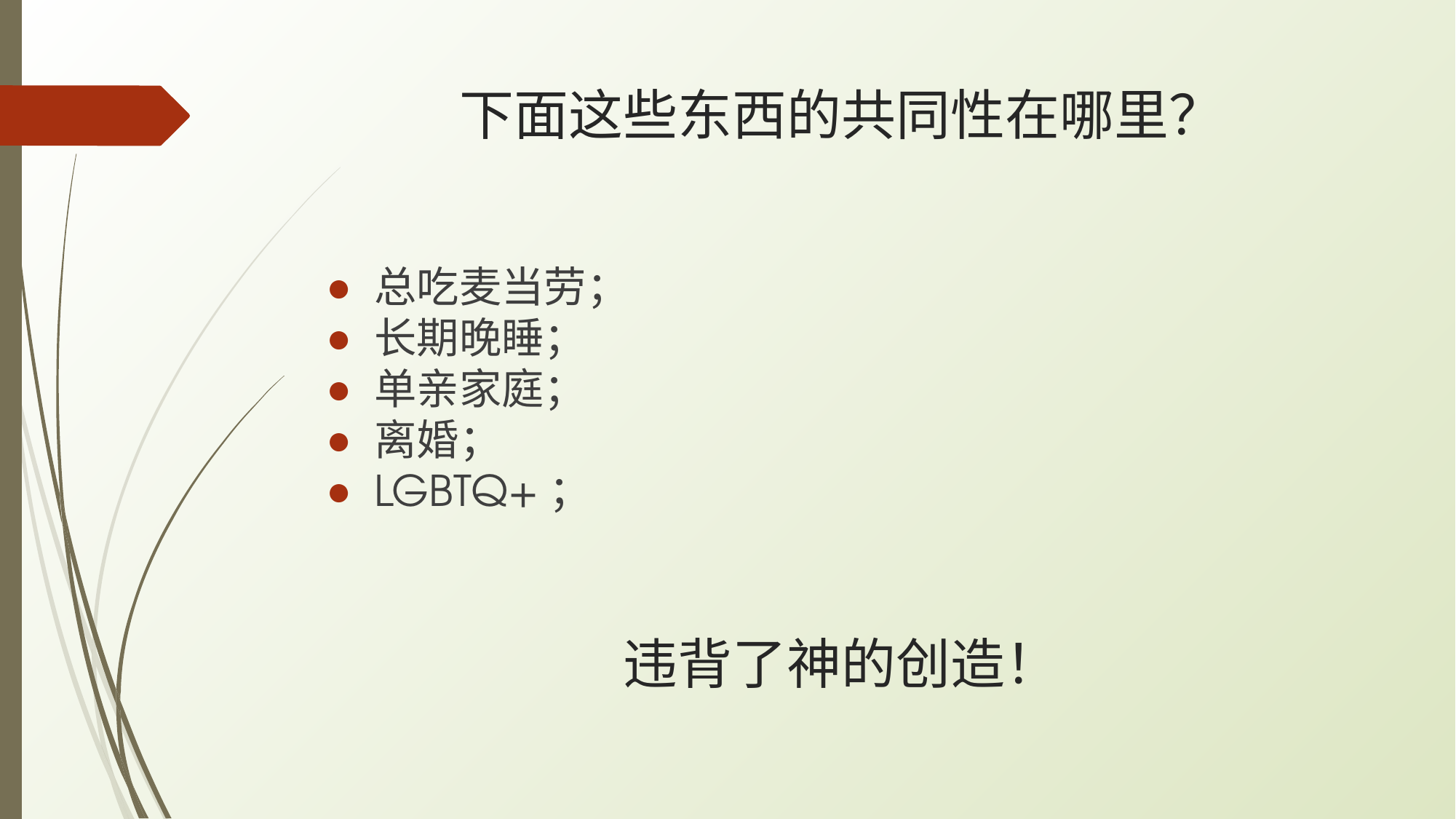

# 下面这些东西的共同性在哪里？
总吃麦当劳；
长期晚睡；
单亲家庭；
离婚；
LGBTQ+；
违背了神的创造！